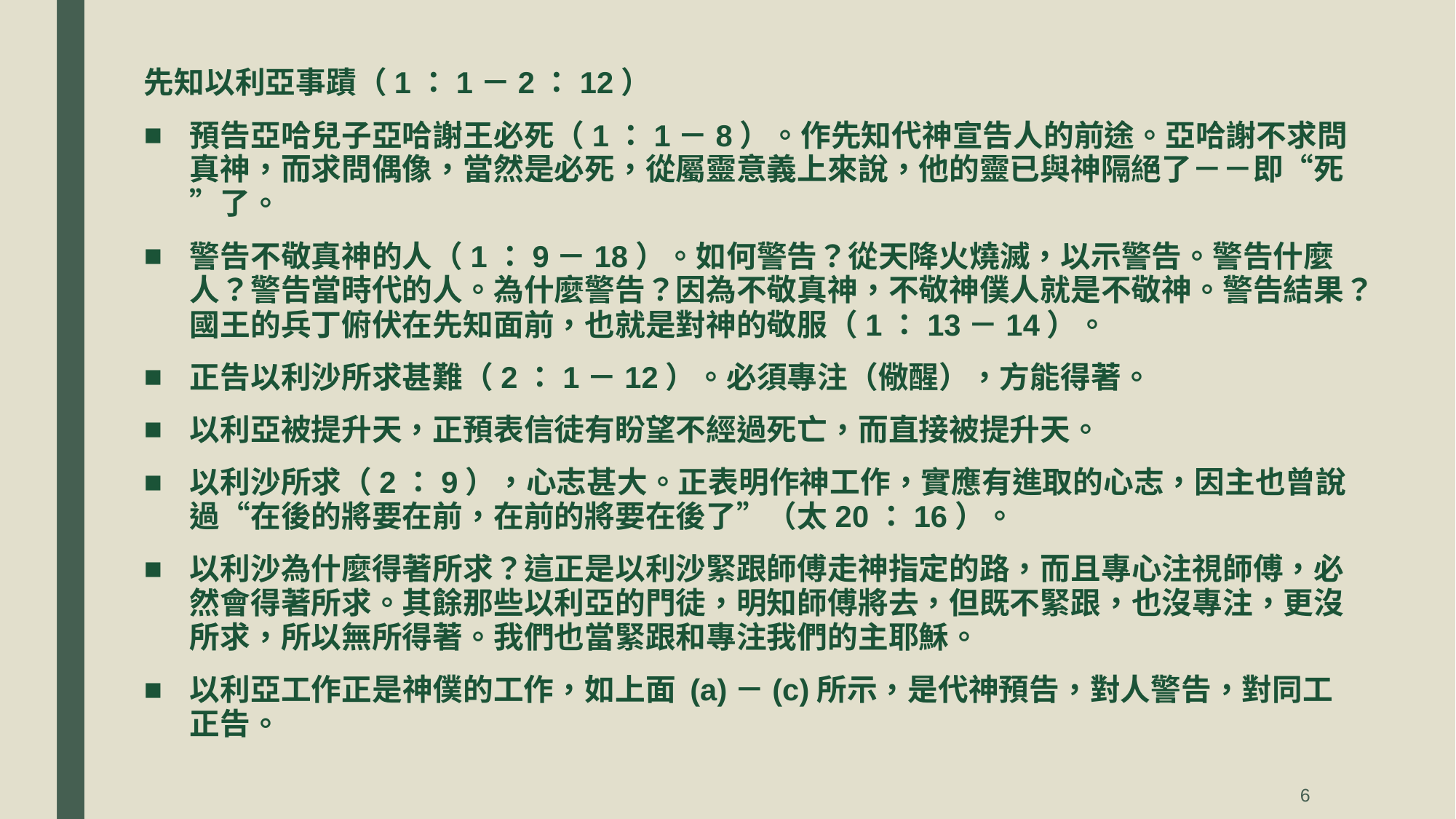

先知以利亞事蹟（1：1－2：12）
預告亞哈兒子亞哈謝王必死（1：1－8）。作先知代神宣告人的前途。亞哈謝不求問真神，而求問偶像，當然是必死，從屬靈意義上來說，他的靈已與神隔絕了－－即“死”了。
警告不敬真神的人（1：9－18）。如何警告？從天降火燒滅，以示警告。警告什麼人？警告當時代的人。為什麼警告？因為不敬真神，不敬神僕人就是不敬神。警告結果？國王的兵丁俯伏在先知面前，也就是對神的敬服（1：13－14）。
正告以利沙所求甚難（2：1－12）。必須專注（儆醒），方能得著。
以利亞被提升天，正預表信徒有盼望不經過死亡，而直接被提升天。
以利沙所求（2：9），心志甚大。正表明作神工作，實應有進取的心志，因主也曾說過“在後的將要在前，在前的將要在後了”（太20：16）。
以利沙為什麼得著所求？這正是以利沙緊跟師傅走神指定的路，而且專心注視師傅，必然會得著所求。其餘那些以利亞的門徒，明知師傅將去，但既不緊跟，也沒專注，更沒所求，所以無所得著。我們也當緊跟和專注我們的主耶穌。
以利亞工作正是神僕的工作，如上面 (a)－(c)所示，是代神預告，對人警告，對同工正告。
6